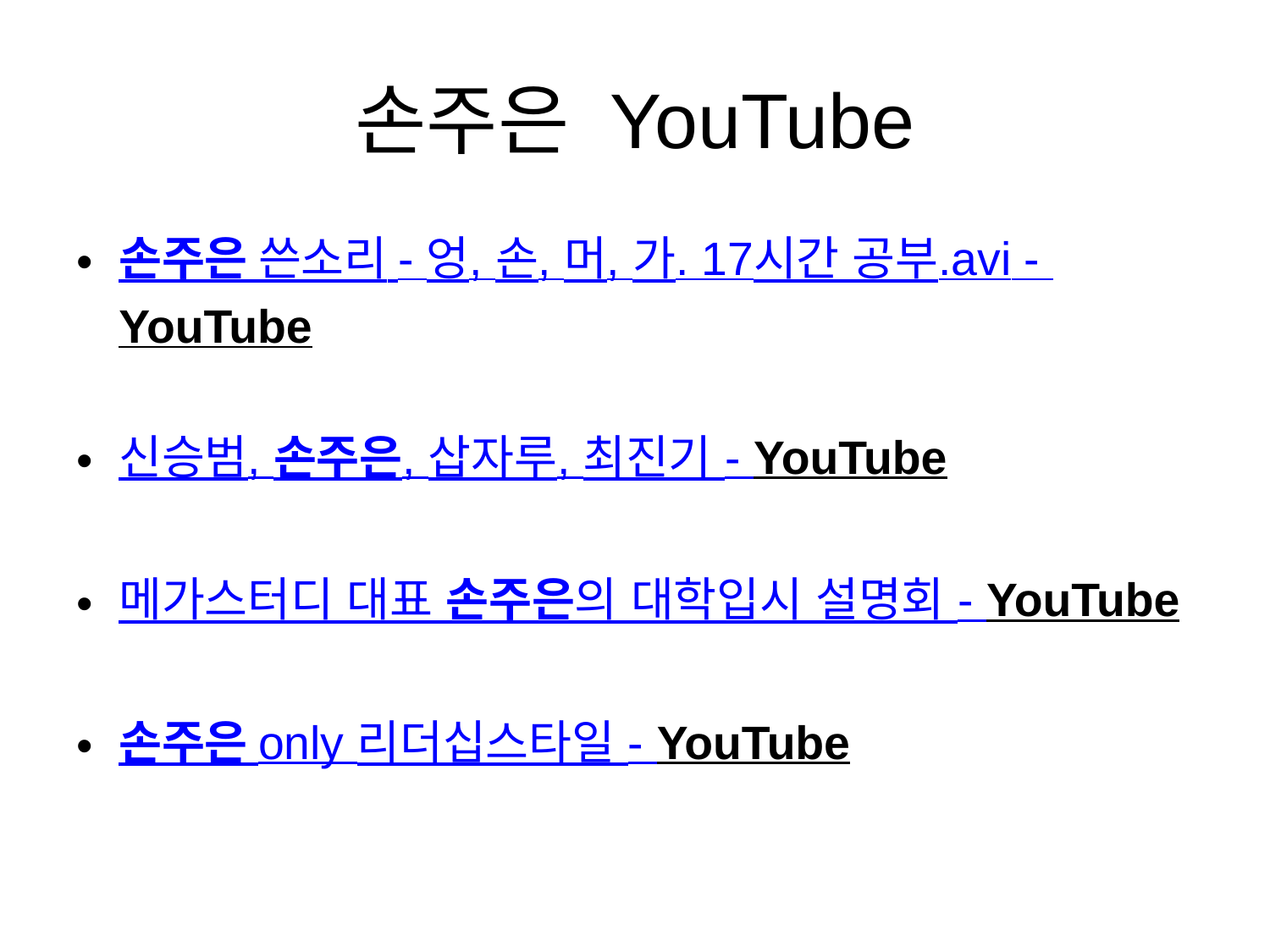

# 손주은 YouTube
손주은 쓴소리 - 엉, 손, 머, 가. 17시간 공부.avi - YouTube

신승범, 손주은, 삽자루, 최진기 - YouTube

메가스터디 대표 손주은의 대학입시 설명회 - YouTube

손주은 only 리더십스타일 - YouTube